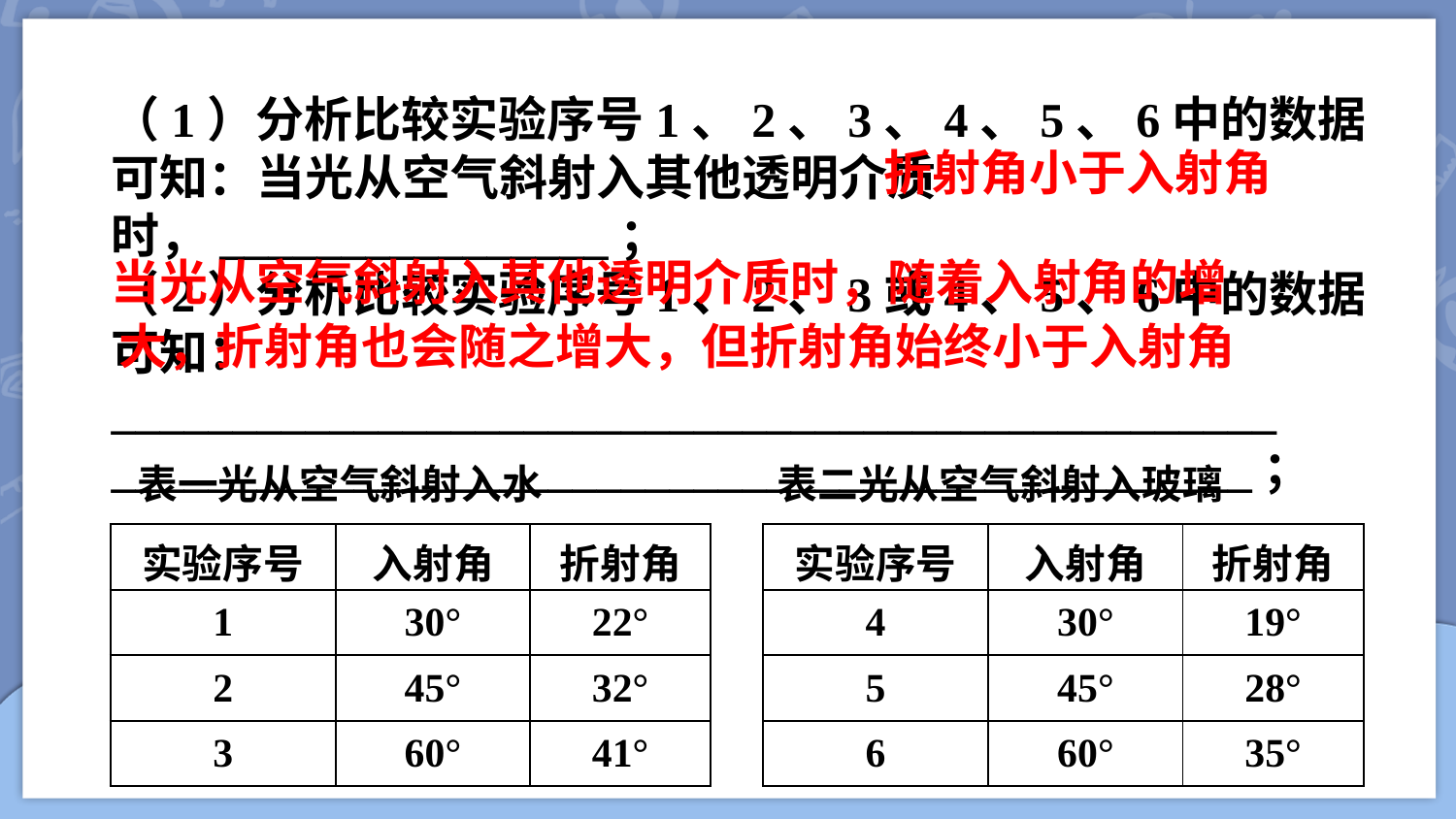

（1）分析比较实验序号1、2、3、4、5、6中的数据可知：当光从空气斜射入其他透明介质时，________________；
（2）分析比较实验序号1、2、3或4、5、6中的数据可知：________________________________________________
_______________________________________________；
折射角小于入射角
当光从空气斜射入其他透明介质时，随着入射角的增
大，折射角也会随之增大，但折射角始终小于入射角
表一光从空气斜射入水
表二光从空气斜射入玻璃
| 实验序号 | 入射角 | 折射角 |
| --- | --- | --- |
| 1 | 30° | 22° |
| 2 | 45° | 32° |
| 3 | 60° | 41° |
| 实验序号 | 入射角 | 折射角 |
| --- | --- | --- |
| 4 | 30° | 19° |
| 5 | 45° | 28° |
| 6 | 60° | 35° |